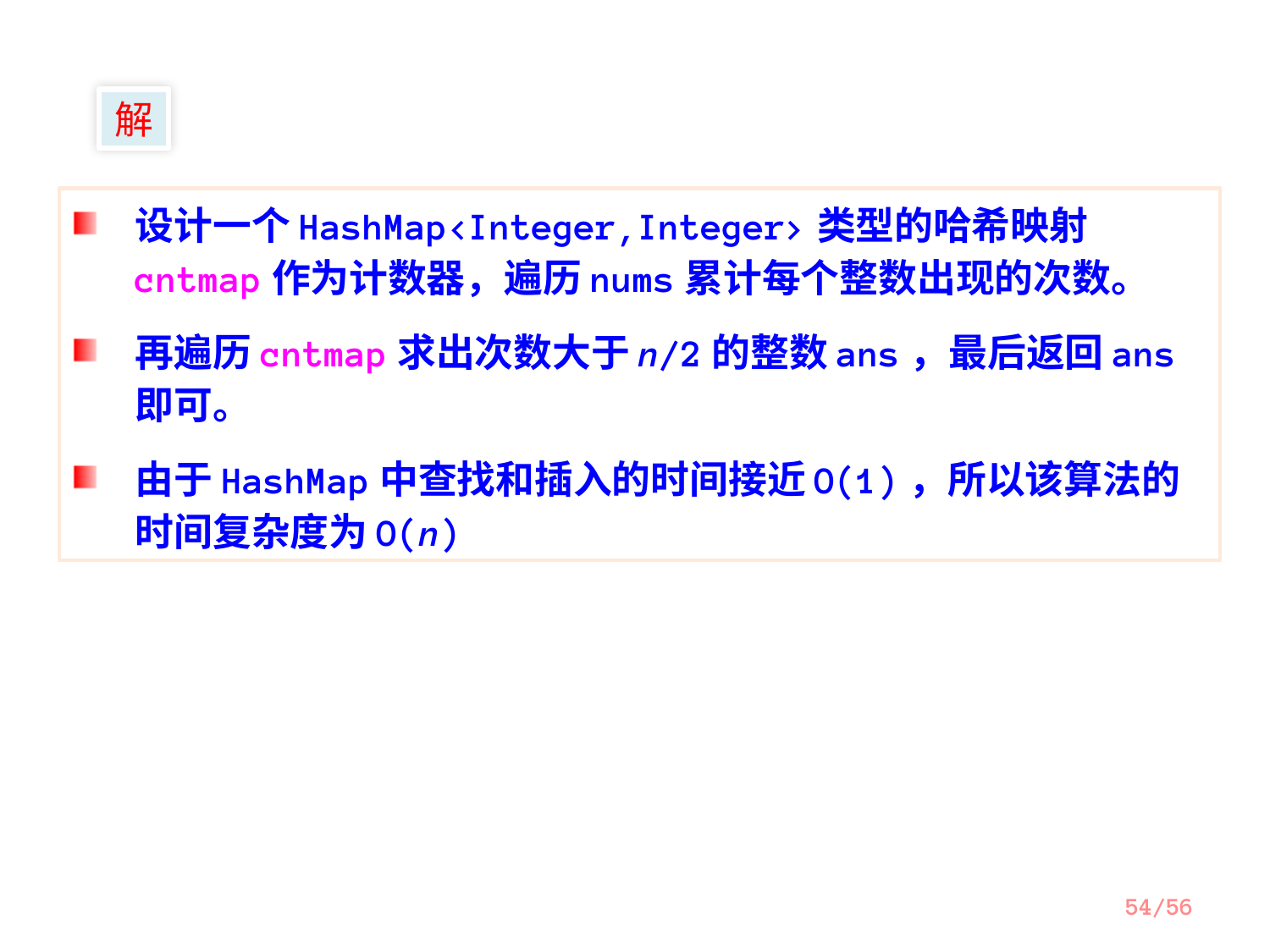

解
设计一个HashMap<Integer,Integer>类型的哈希映射cntmap作为计数器，遍历nums累计每个整数出现的次数。
再遍历cntmap求出次数大于n/2的整数ans，最后返回ans即可。
由于HashMap中查找和插入的时间接近O(1)，所以该算法的时间复杂度为O(n)
54/56